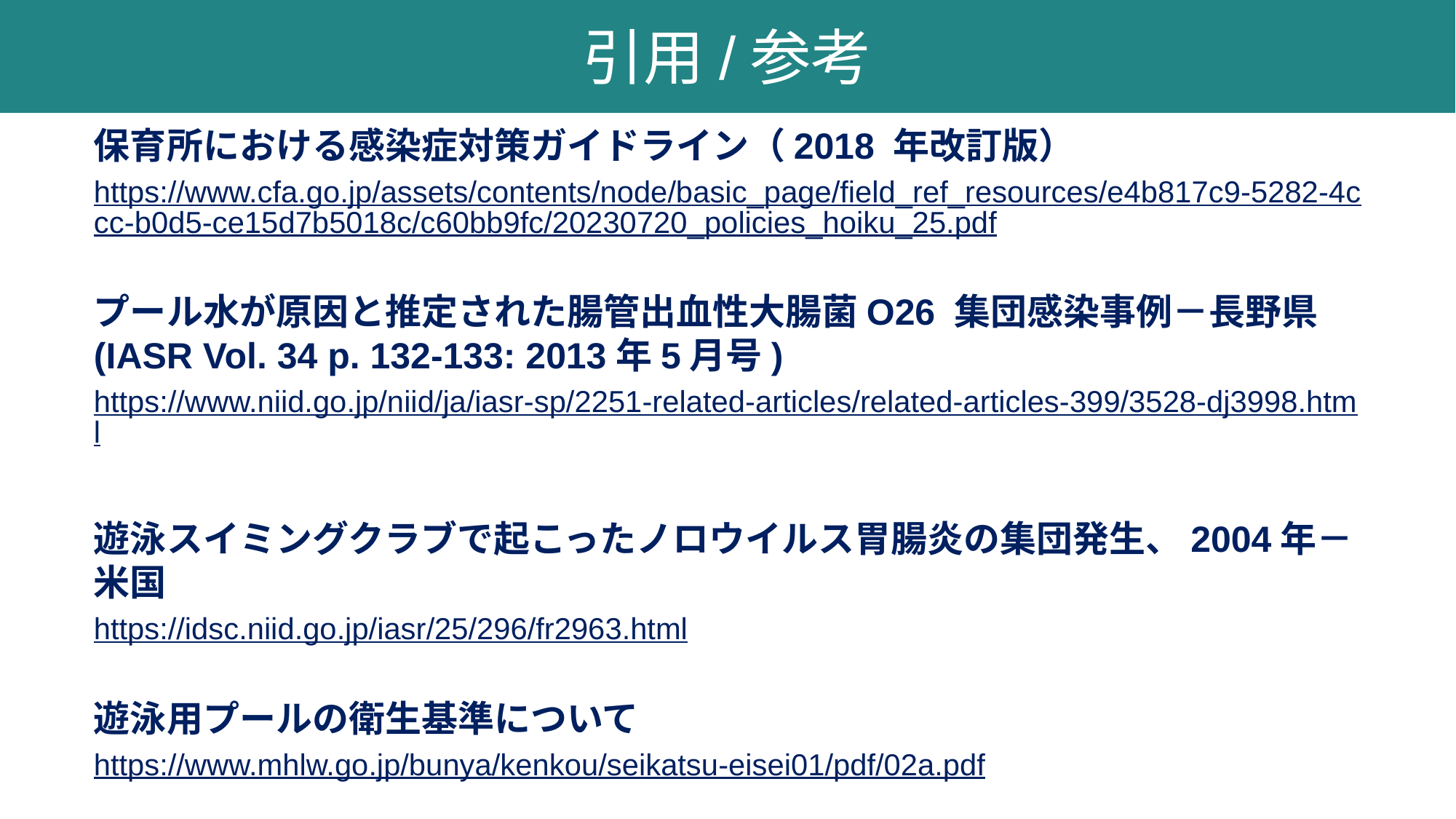

引用/参考
保育所における感染症対策ガイドライン（2018 年改訂版）
https://www.cfa.go.jp/assets/contents/node/basic_page/field_ref_resources/e4b817c9-5282-4ccc-b0d5-ce15d7b5018c/c60bb9fc/20230720_policies_hoiku_25.pdf

プール水が原因と推定された腸管出血性大腸菌O26 集団感染事例－長野県(IASR Vol. 34 p. 132-133: 2013年5月号)
https://www.niid.go.jp/niid/ja/iasr-sp/2251-related-articles/related-articles-399/3528-dj3998.html

遊泳スイミングクラブで起こったノロウイルス胃腸炎の集団発生、2004年－米国
https://idsc.niid.go.jp/iasr/25/296/fr2963.html

遊泳用プールの衛生基準について
https://www.mhlw.go.jp/bunya/kenkou/seikatsu-eisei01/pdf/02a.pdf